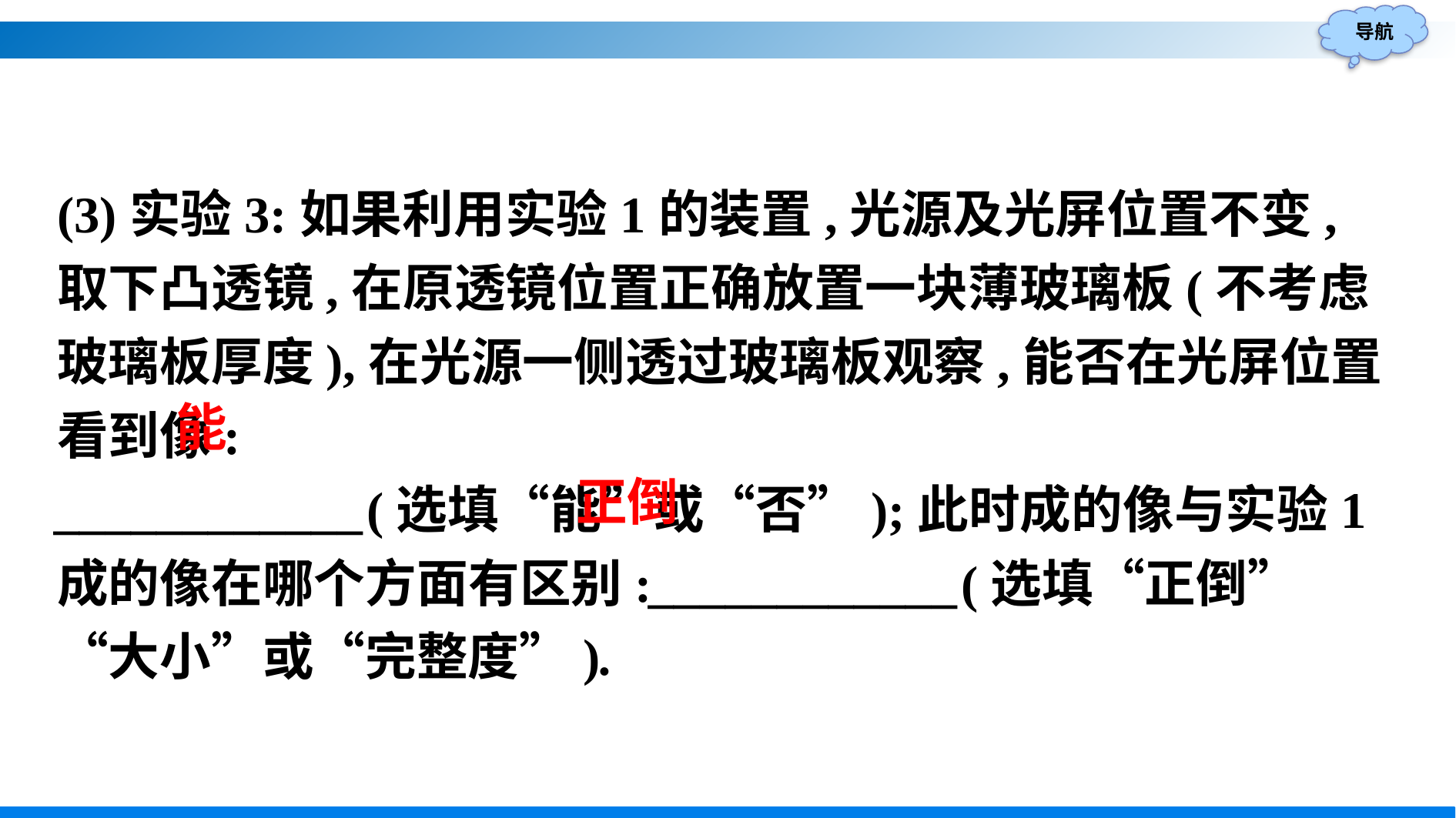

(3)实验3:如果利用实验1的装置,光源及光屏位置不变,取下凸透镜,在原透镜位置正确放置一块薄玻璃板(不考虑玻璃板厚度),在光源一侧透过玻璃板观察,能否在光屏位置看到像:
____________(选填“能”或“否”);此时成的像与实验1成的像在哪个方面有区别:____________(选填“正倒”“大小”或“完整度”).
能
正倒